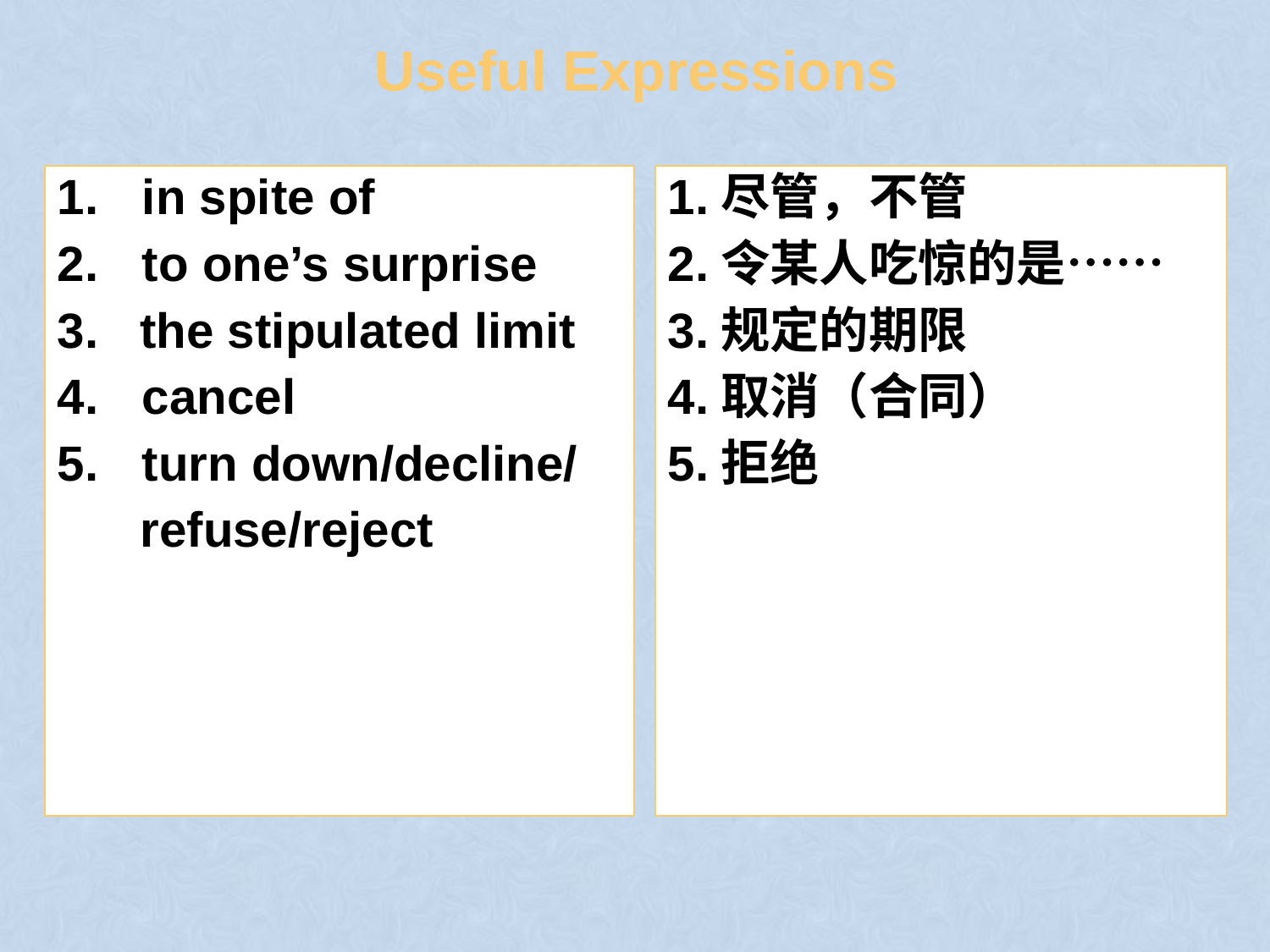

# Useful Expressions
in spite of
to one’s surprise
3.   the stipulated limit
cancel
turn down/decline/
      refuse/reject
1.尽管，不管
2.令某人吃惊的是……
3.规定的期限
4.取消（合同）
5.拒绝